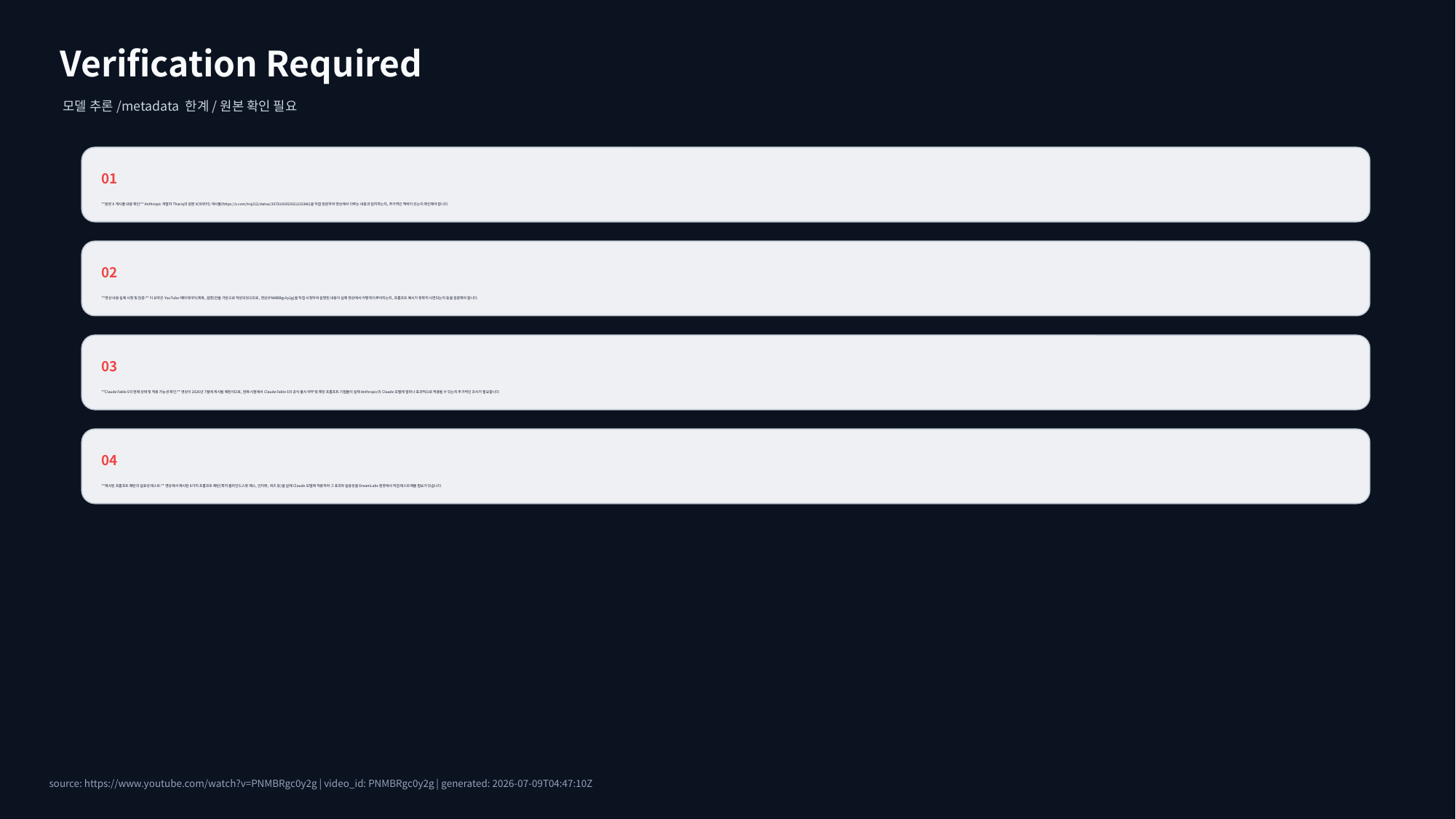

Verification Required
모델 추론/metadata 한계/원본 확인 필요

01
**원본 X 게시물 내용 확인:** Anthropic 개발자 Thariq의 원본 X(트위터) 게시물(https://x.com/trq212/status/2073100352921215386)을 직접 방문하여 영상에서 다루는 내용과 일치하는지, 추가적인 맥락이 있는지 확인해야 합니다.

02
**영상 내용 실제 시청 및 검증:** 이 요약은 YouTube 메타데이터(제목, 설명)만을 기반으로 작성되었으므로, 영상(PNMBRgc0y2g)을 직접 시청하여 설명된 내용이 실제 영상에서 어떻게 다루어지는지, 프롬프트 예시가 정확히 시연되는지 등을 검증해야 합니다.

03
**Claude Fable 5의 현재 상태 및 적용 가능성 확인:** 영상이 2026년 7월에 게시될 예정이므로, 현재 시점에서 Claude Fable 5의 공식 출시 여부 및 해당 프롬프트 기법들이 실제 Anthropic의 Claude 모델에 얼마나 효과적으로 적용될 수 있는지 추가적인 조사가 필요합니다.

04
**제시된 프롬프트 패턴의 실효성 테스트:** 영상에서 제시된 8가지 프롬프트 패턴(특히 블라인드스팟 패스, 인터뷰, 퀴즈 등)을 실제 Claude 모델에 적용하여 그 효과와 실용성을 DreamLabs 환경에서 직접 테스트해볼 필요가 있습니다.
source: https://www.youtube.com/watch?v=PNMBRgc0y2g | video_id: PNMBRgc0y2g | generated: 2026-07-09T04:47:10Z